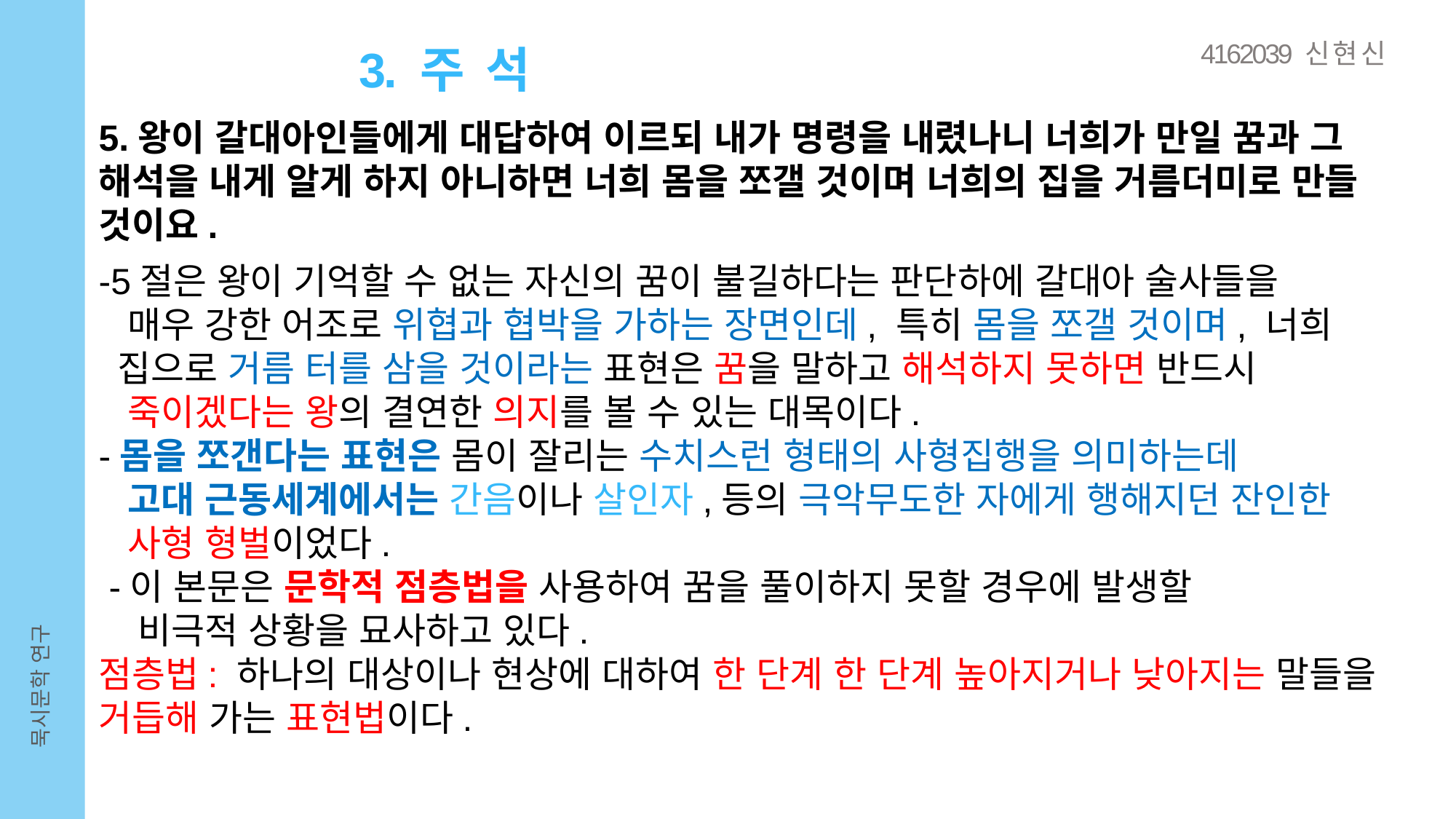

4162039 신 현 신
3. 주  석
5.왕이 갈대아인들에게 대답하여 이르되 내가 명령을 내렸나니 너희가 만일 꿈과 그 해석을 내게 알게 하지 아니하면 너희 몸을 쪼갤 것이며 너희의 집을 거름더미로 만들 것이요.

-5절은 왕이 기억할 수 없는 자신의 꿈이 불길하다는 판단하에 갈대아 술사들을
  매우 강한 어조로 위협과 협박을 가하는 장면인데, 특히 몸을 쪼갤 것이며, 너희
 집으로 거름 터를 삼을 것이라는 표현은 꿈을 말하고 해석하지 못하면 반드시
  죽이겠다는 왕의 결연한 의지를 볼 수 있는 대목이다.
-몸을 쪼갠다는 표현은 몸이 잘리는 수치스런 형태의 사형집행을 의미하는데
  고대 근동세계에서는 간음이나 살인자,등의 극악무도한 자에게 행해지던 잔인한
  사형 형벌이었다.
 -이 본문은 문학적 점층법을 사용하여 꿈을 풀이하지 못할 경우에 발생할
   비극적 상황을 묘사하고 있다.
점층법: 하나의 대상이나 현상에 대하여 한 단계 한 단계 높아지거나 낮아지는 말들을 거듭해 가는 표현법이다.
묵시문학 연구